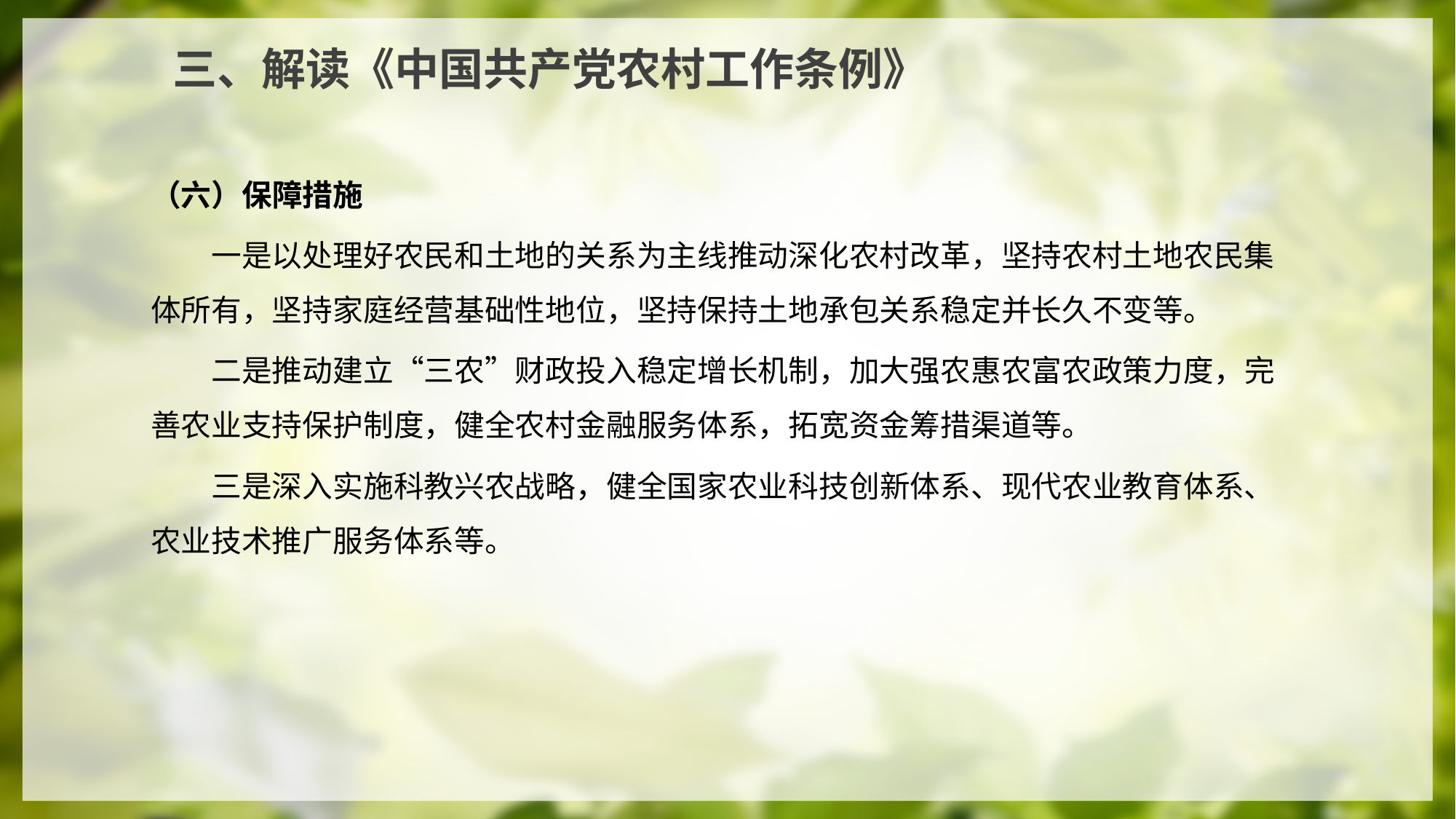

三、解读《中国共产党农村工作条例》
（六）保障措施
　　一是以处理好农民和土地的关系为主线推动深化农村改革，坚持农村土地农民集体所有，坚持家庭经营基础性地位，坚持保持土地承包关系稳定并长久不变等。
　　二是推动建立“三农”财政投入稳定增长机制，加大强农惠农富农政策力度，完善农业支持保护制度，健全农村金融服务体系，拓宽资金筹措渠道等。
　　三是深入实施科教兴农战略，健全国家农业科技创新体系、现代农业教育体系、农业技术推广服务体系等。